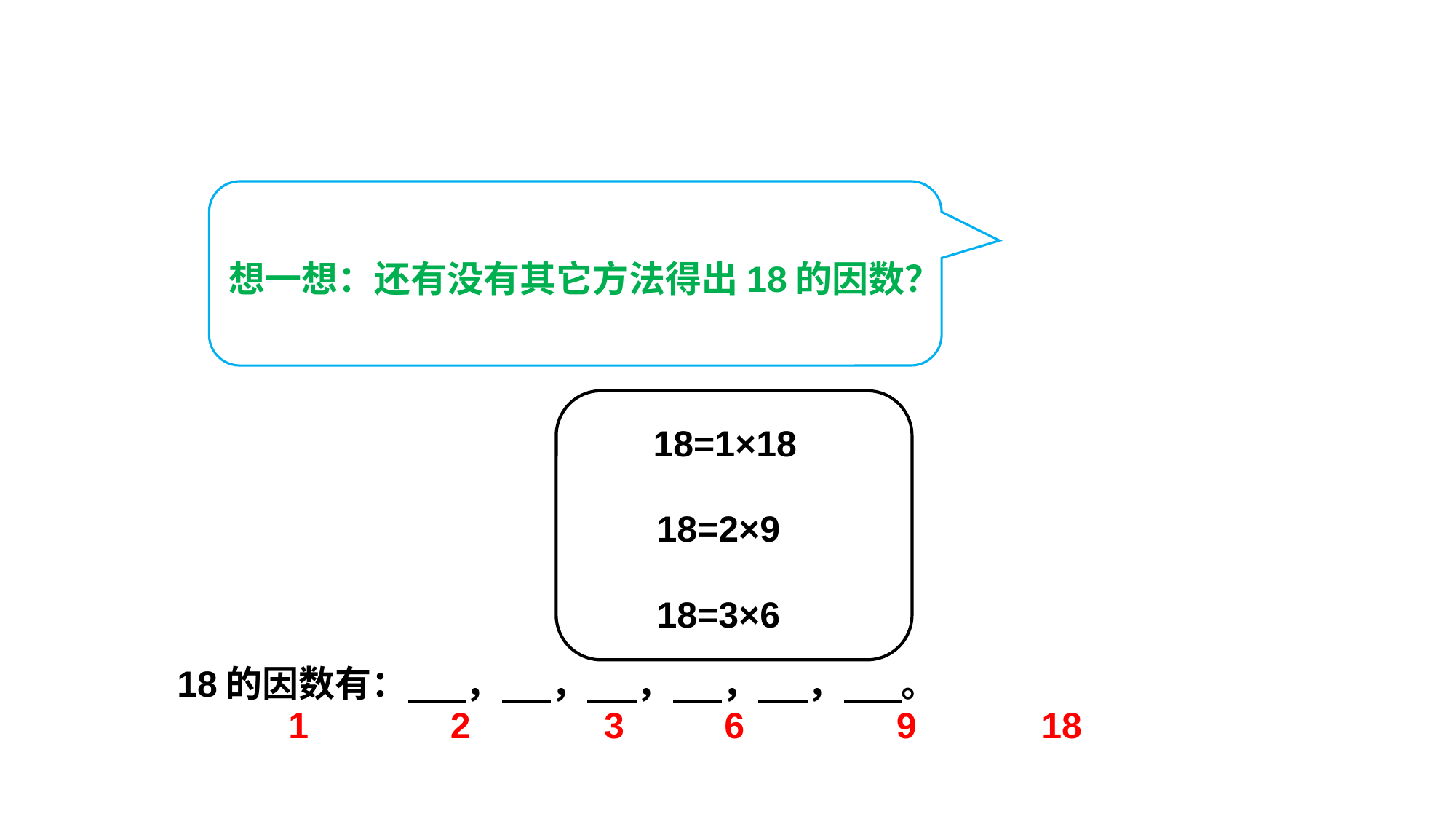

探索新知
想一想：还有没有其它方法得出18的因数？

18=1×18
18=2×9
18=3×6
18的因数有：       ，      ，      ，      ，      ，       。
1
2
3
6
9
18